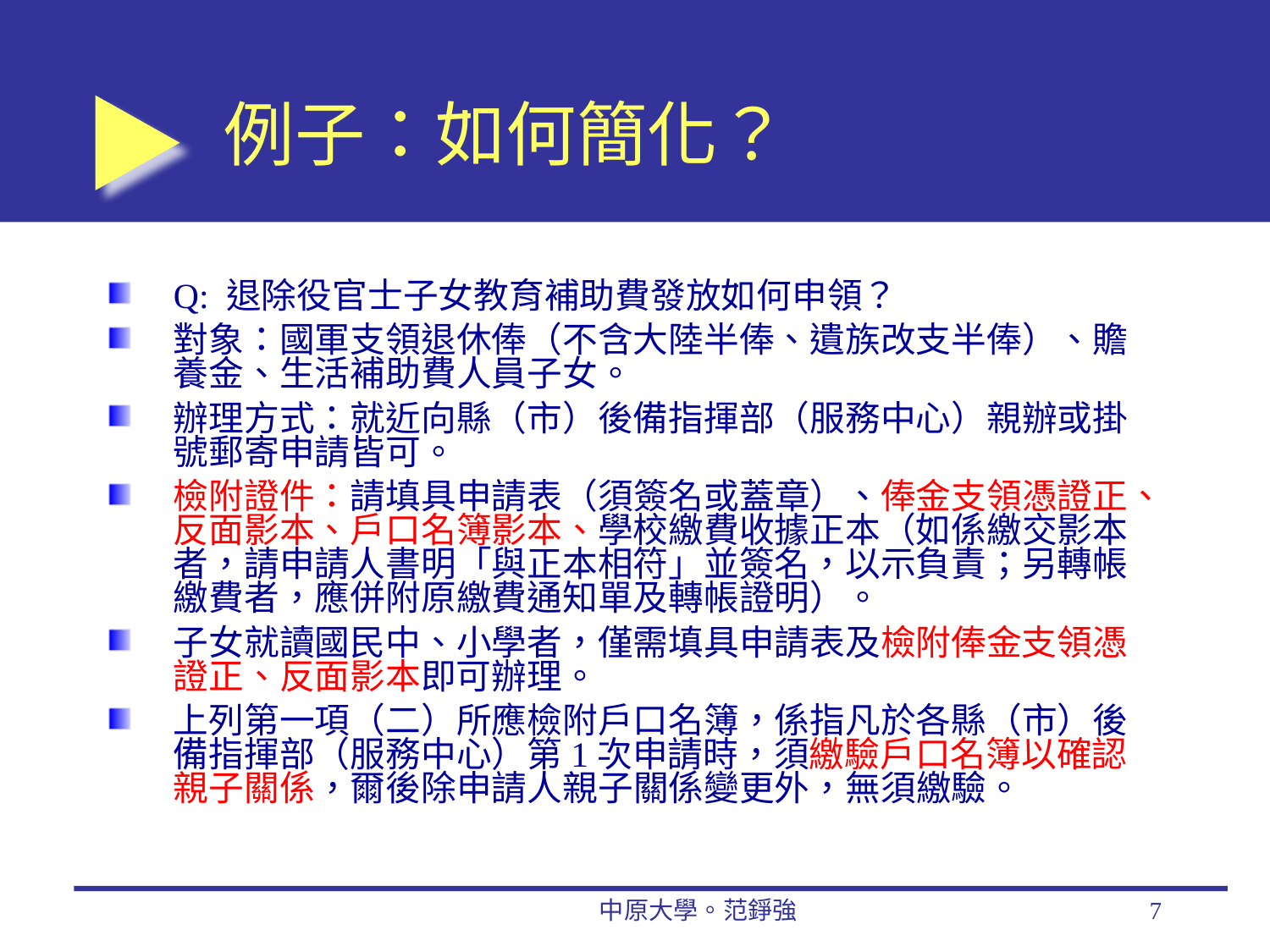

# 例子：如何簡化？
Q: 退除役官士子女教育補助費發放如何申領？
對象：國軍支領退休俸（不含大陸半俸、遺族改支半俸）、贍養金、生活補助費人員子女。
辦理方式：就近向縣（市）後備指揮部（服務中心）親辦或掛號郵寄申請皆可。
檢附證件：請填具申請表（須簽名或蓋章）、俸金支領憑證正、反面影本、戶口名簿影本、學校繳費收據正本（如係繳交影本者，請申請人書明「與正本相符」並簽名，以示負責；另轉帳繳費者，應併附原繳費通知單及轉帳證明）。
子女就讀國民中、小學者，僅需填具申請表及檢附俸金支領憑證正、反面影本即可辦理。
上列第一項（二）所應檢附戶口名簿，係指凡於各縣（市）後備指揮部（服務中心）第1次申請時，須繳驗戶口名簿以確認親子關係，爾後除申請人親子關係變更外，無須繳驗。
中原大學。范錚強
7